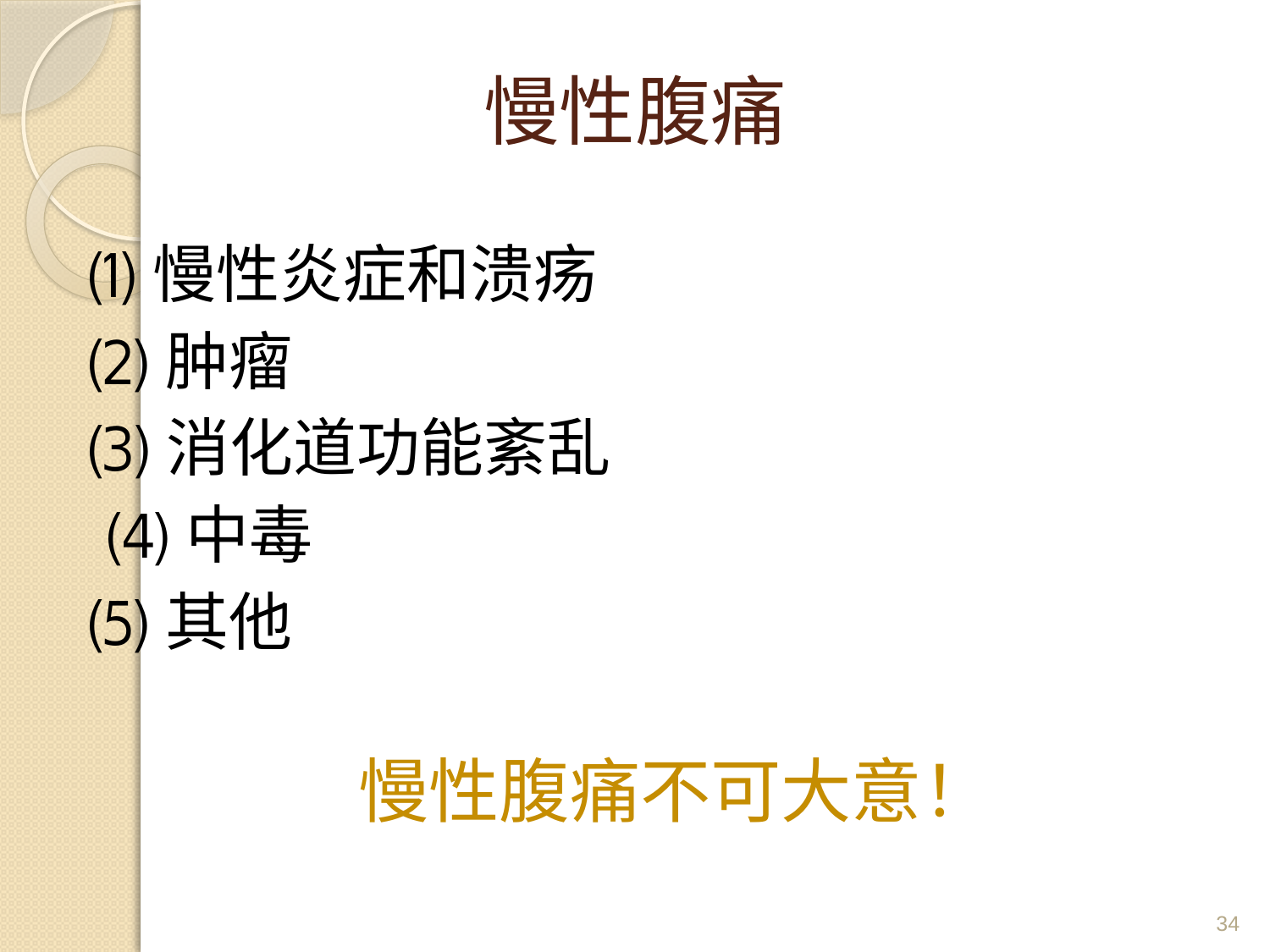

# 慢性腹痛
(1)慢性炎症和溃疡
(2)肿瘤
(3)消化道功能紊乱
 (4)中毒
(5)其他

                慢性腹痛不可大意！

34